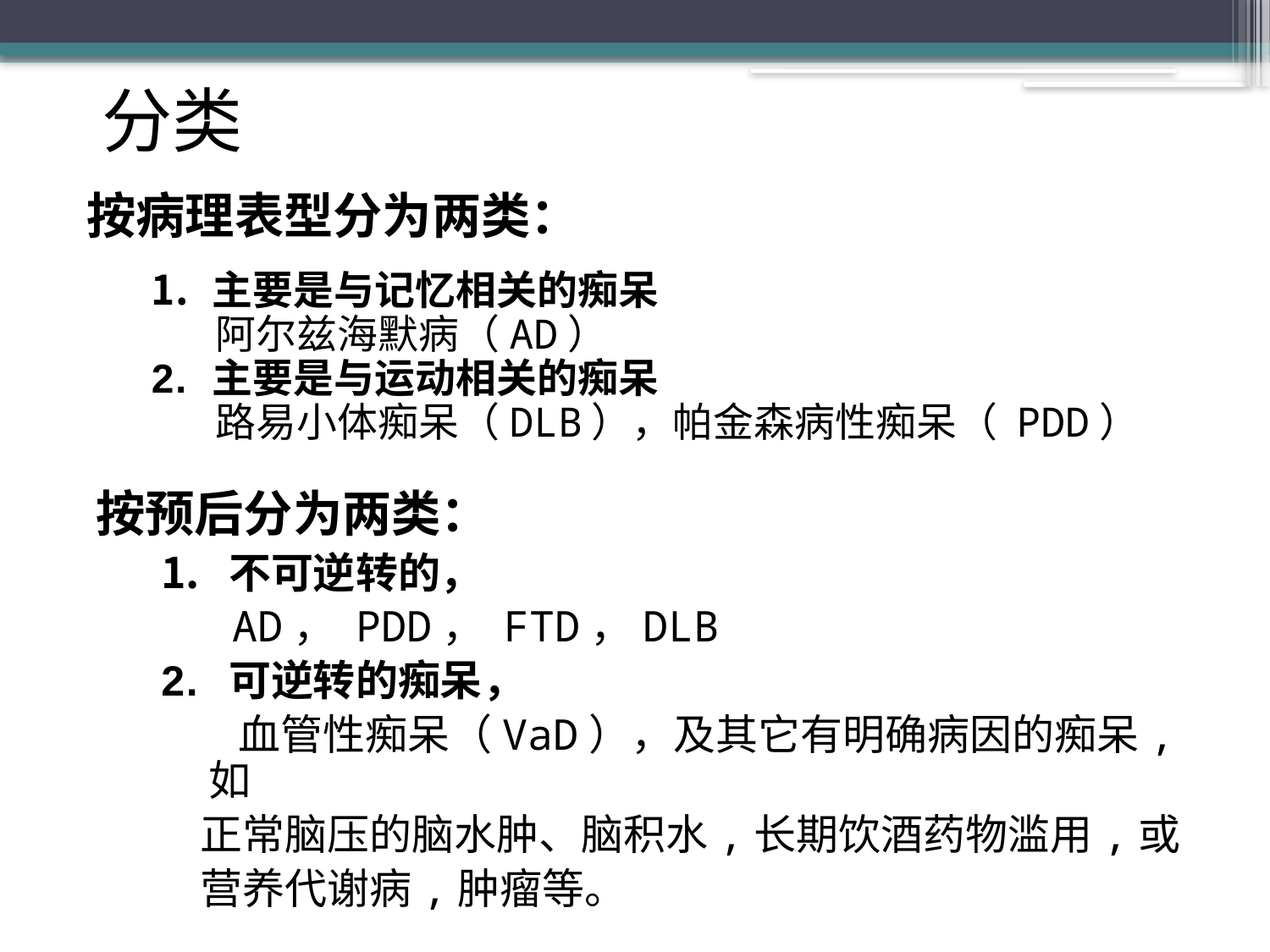

# 分类
按病理表型分为两类：
主要是与记忆相关的痴呆
	 阿尔兹海默病（AD）
主要是与运动相关的痴呆
	 路易小体痴呆（DLB），帕金森病性痴呆（ PDD）
按预后分为两类：
 不可逆转的，
	  AD， PDD， FTD，DLB
 可逆转的痴呆，
	  血管性痴呆（VaD），及其它有明确病因的痴呆,如
   正常脑压的脑水肿、脑积水,长期饮酒药物滥用,或
   营养代谢病,肿瘤等。